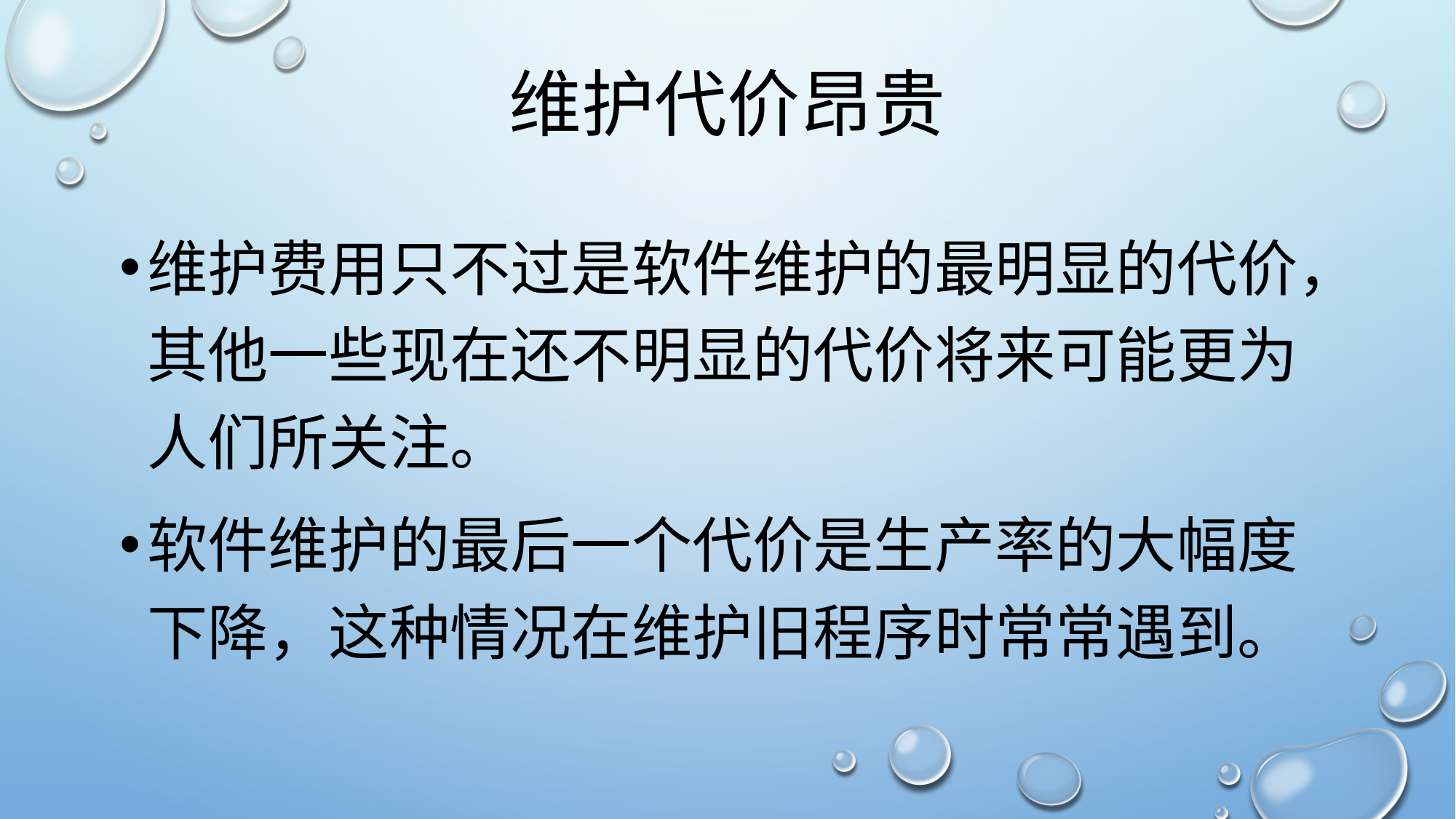

# 维护代价昂贵
维护费用只不过是软件维护的最明显的代价，其他一些现在还不明显的代价将来可能更为人们所关注。
软件维护的最后一个代价是生产率的大幅度下降，这种情况在维护旧程序时常常遇到。